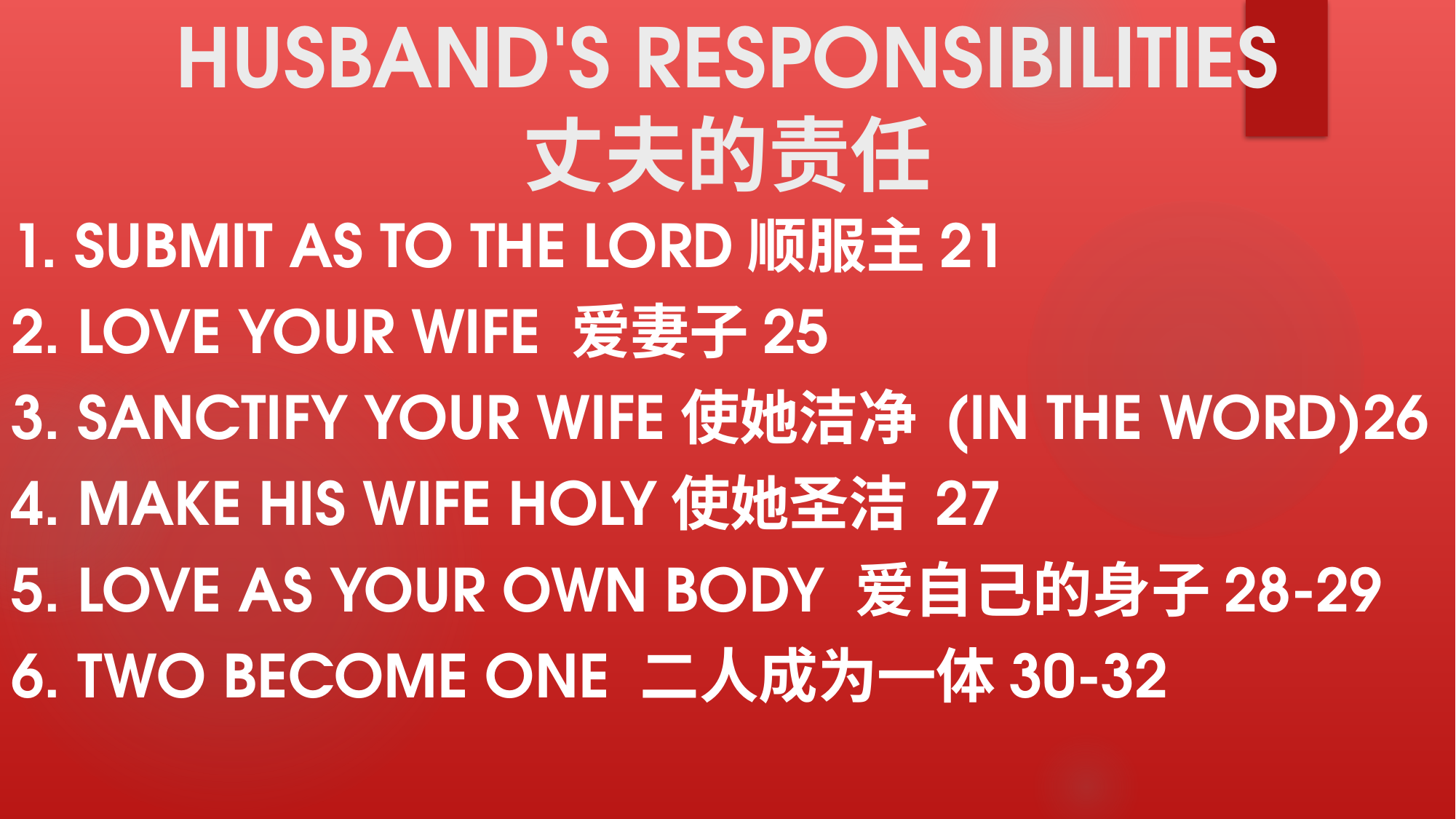

# HUSBAND'S RESPONSIBILITIES 丈夫的责任
1. SUBMIT AS TO THE LORD顺服主21
2. LOVE YOUR WIFE 爱妻子25
3. SANCTIFY YOUR WIFE使她洁净 (IN THE WORD)26
4. MAKE HIS WIFE HOLY使她圣洁 27
5. LOVE AS YOUR OWN BODY 爱自己的身子28-29
6. TWO BECOME ONE 二人成为一体30-32